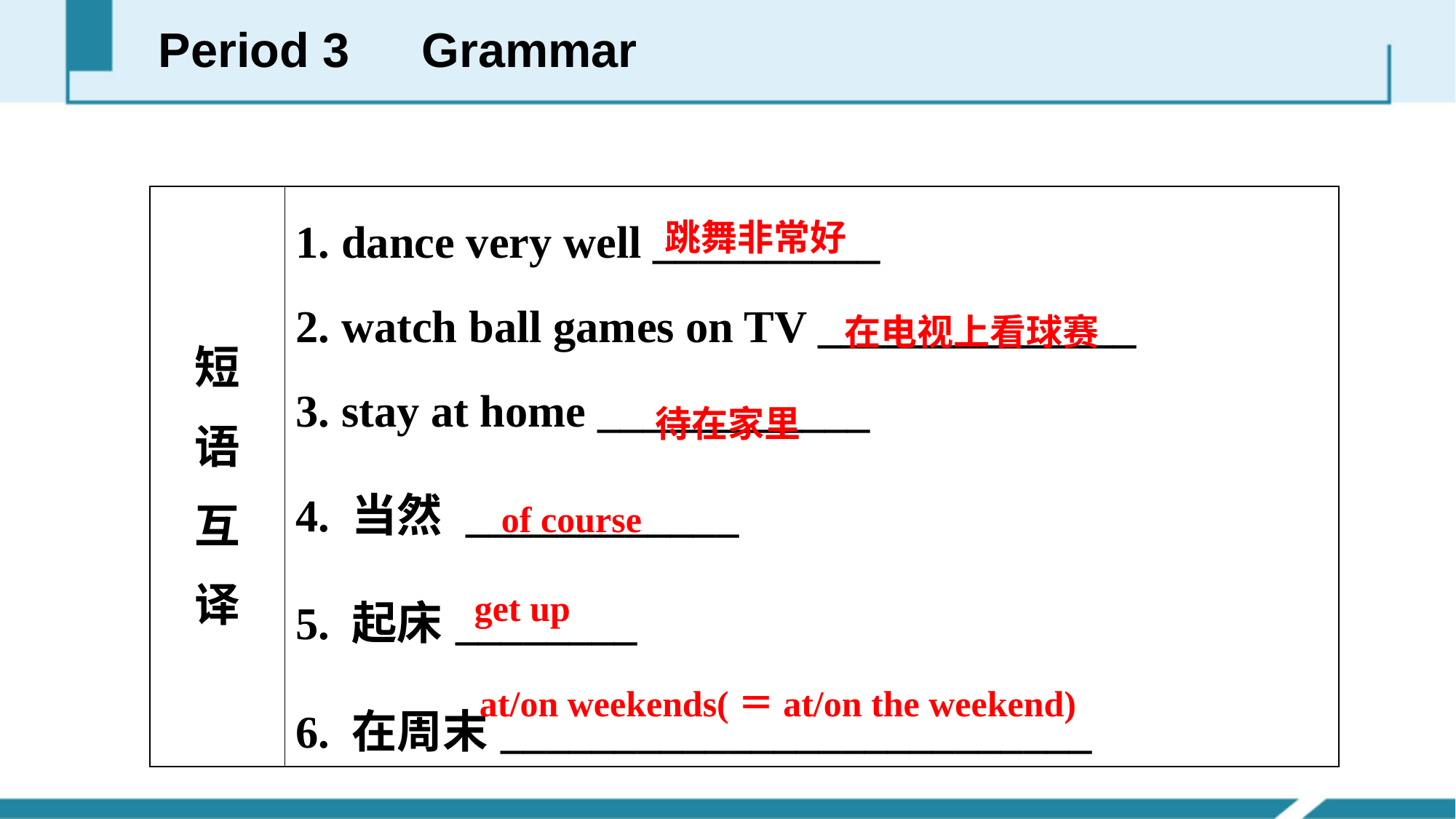

Period 3　Grammar
| 短 语 互 译 | 1. dance very well \_\_\_\_\_\_\_\_\_\_ 2. watch ball games on TV \_\_\_\_\_\_\_\_\_\_\_\_\_\_ 3. stay at home \_\_\_\_\_\_\_\_\_\_\_\_ 4. 当然 \_\_\_\_\_\_\_\_\_\_\_\_ 5. 起床\_\_\_\_\_\_\_\_ 6. 在周末\_\_\_\_\_\_\_\_\_\_\_\_\_\_\_\_\_\_\_\_\_\_\_\_\_\_ |
| --- | --- |
跳舞非常好
在电视上看球赛

待在家里
of course
get up
at/on weekends(＝at/on the weekend)